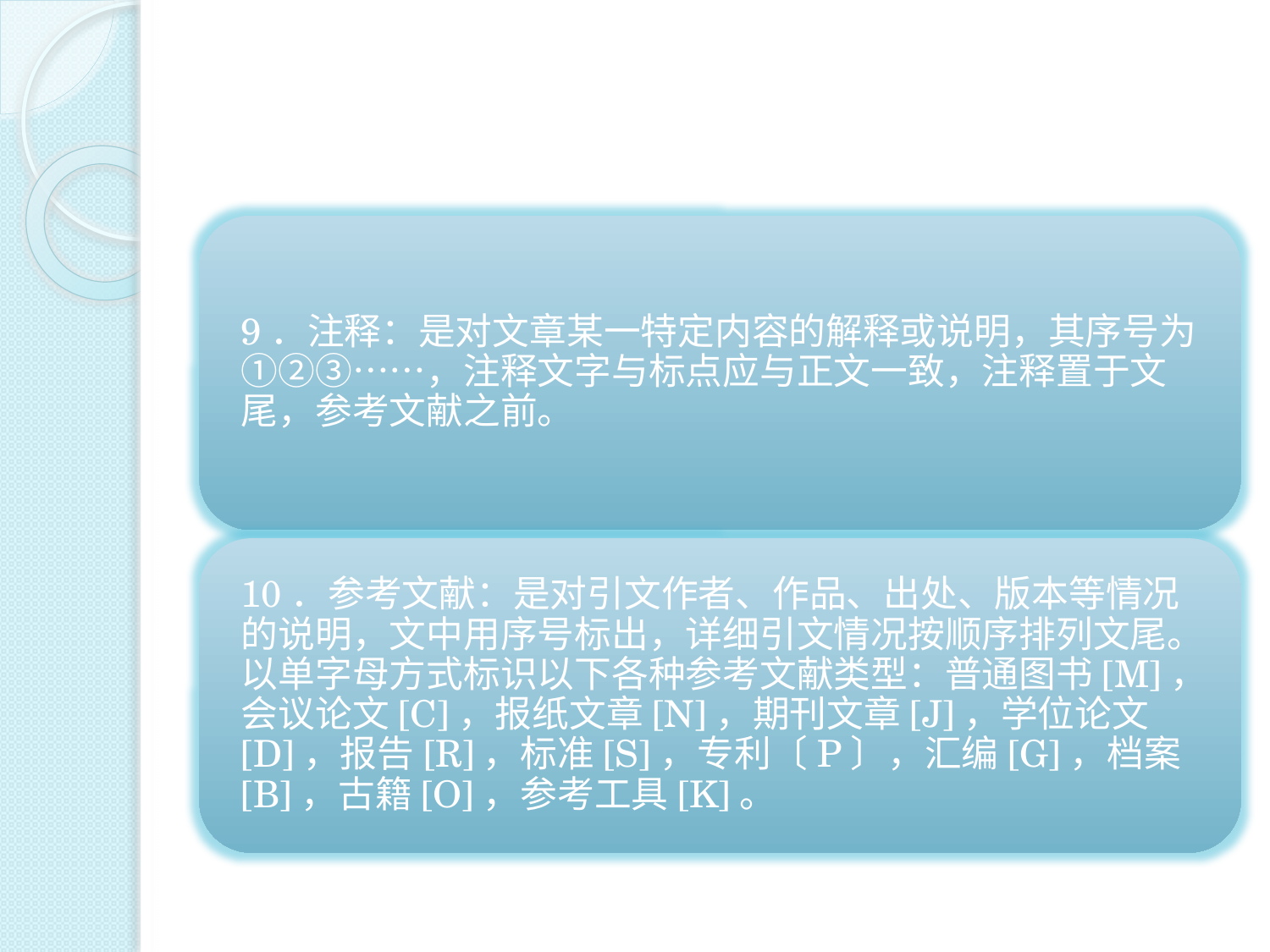

#
9．注释：是对文章某一特定内容的解释或说明，其序号为①②③……，注释文字与标点应与正文一致，注释置于文尾，参考文献之前。
10．参考文献：是对引文作者、作品、出处、版本等情况的说明，文中用序号标出，详细引文情况按顺序排列文尾。以单字母方式标识以下各种参考文献类型：普通图书[M]，会议论文[C]，报纸文章[N]，期刊文章[J]，学位论文[D]，报告[R]，标准[S]，专利〔P〕，汇编[G]，档案[B]，古籍[O]，参考工具[K]。